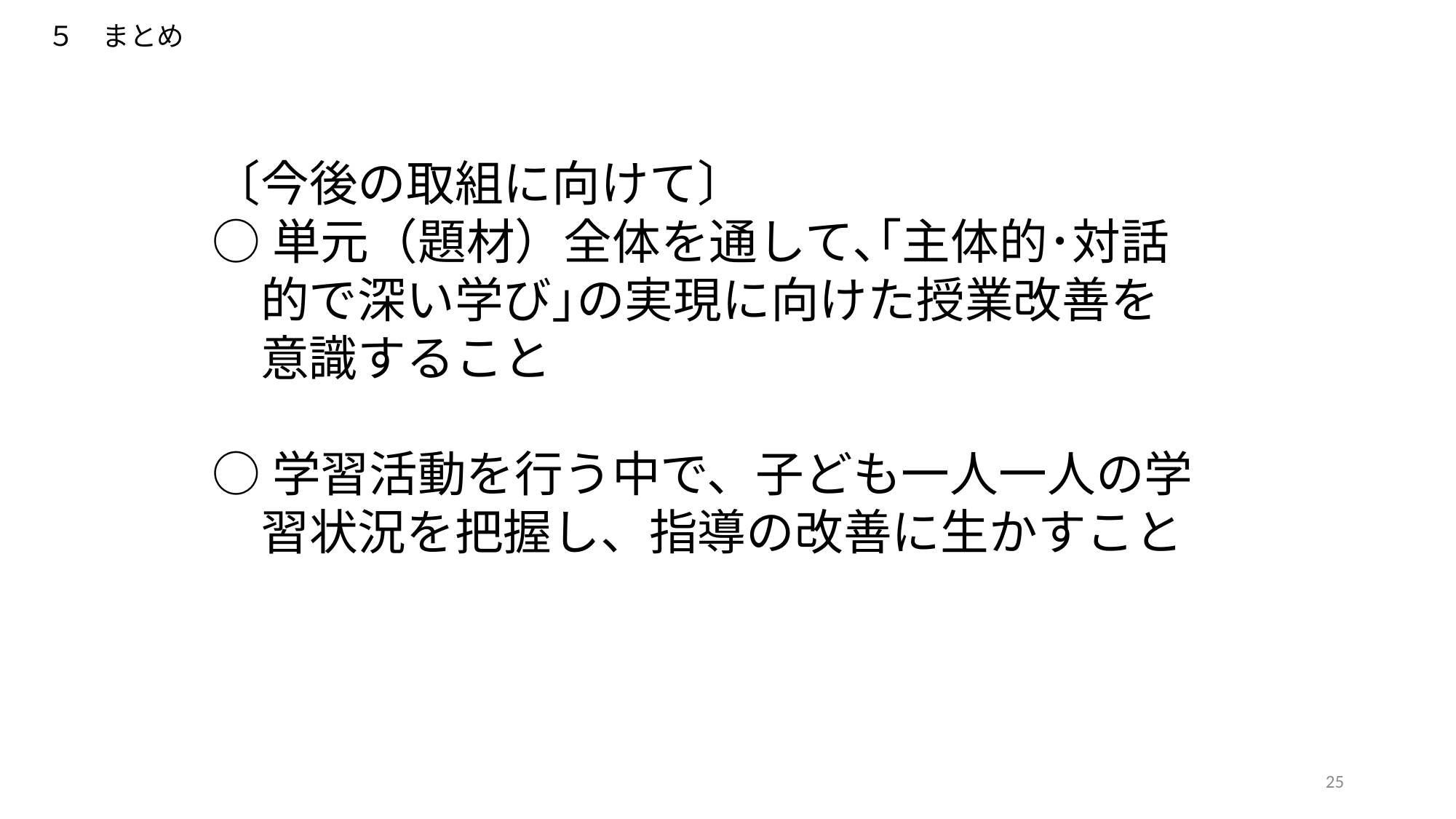

５　まとめ
〔今後の取組に向けて〕
○単元（題材）全体を通して､｢主体的･対話
　的で深い学び｣の実現に向けた授業改善を
　意識すること

○学習活動を行う中で、子ども一人一人の学
　習状況を把握し、指導の改善に生かすこと
25